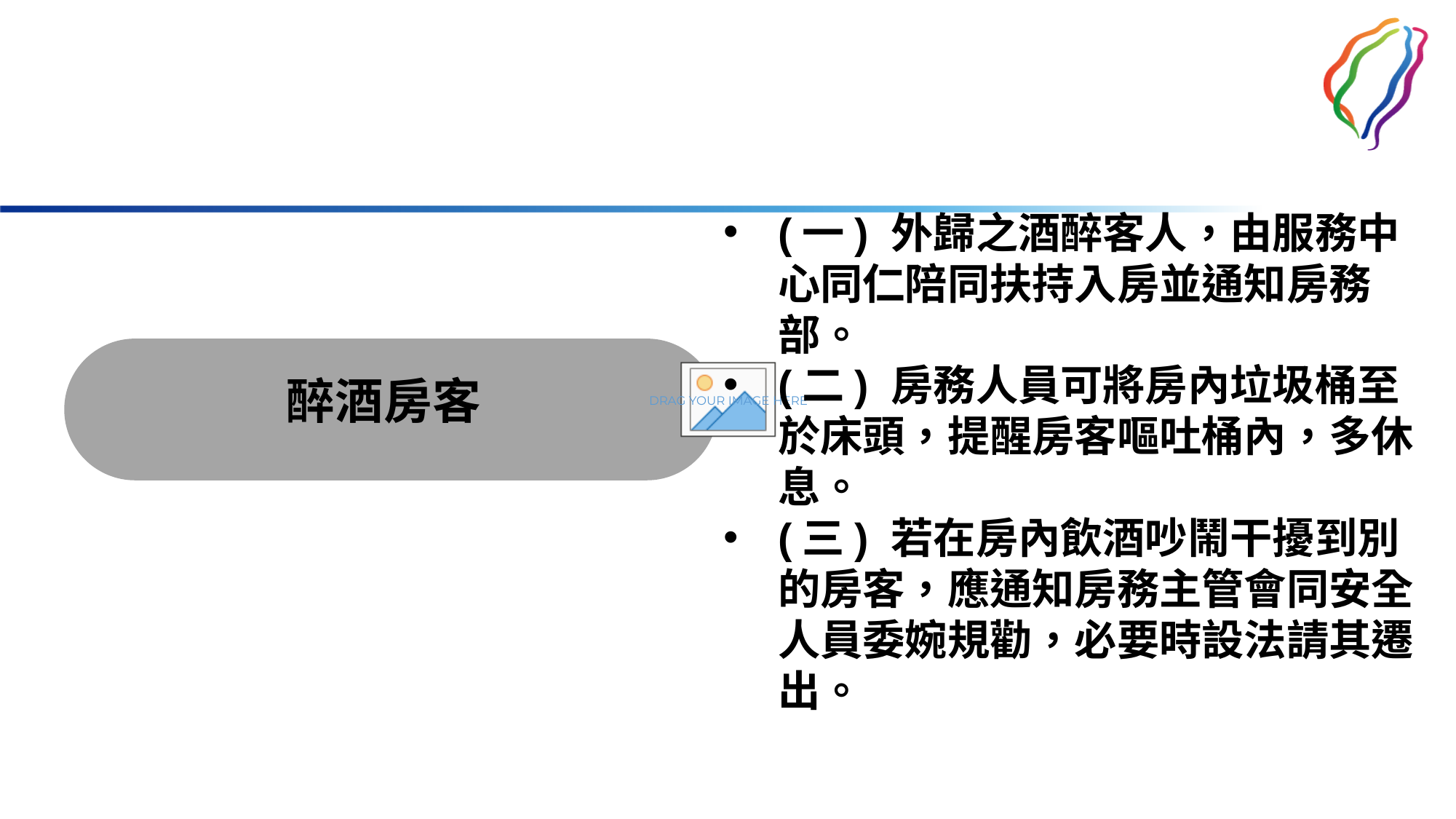

(一) 外歸之酒醉客人，由服務中心同仁陪同扶持入房並通知房務部。
(二) 房務人員可將房內垃圾桶至於床頭，提醒房客嘔吐桶內，多休息。
(三) 若在房內飲酒吵鬧干擾到別的房客，應通知房務主管會同安全人員委婉規勸，必要時設法請其遷出。

醉酒房客